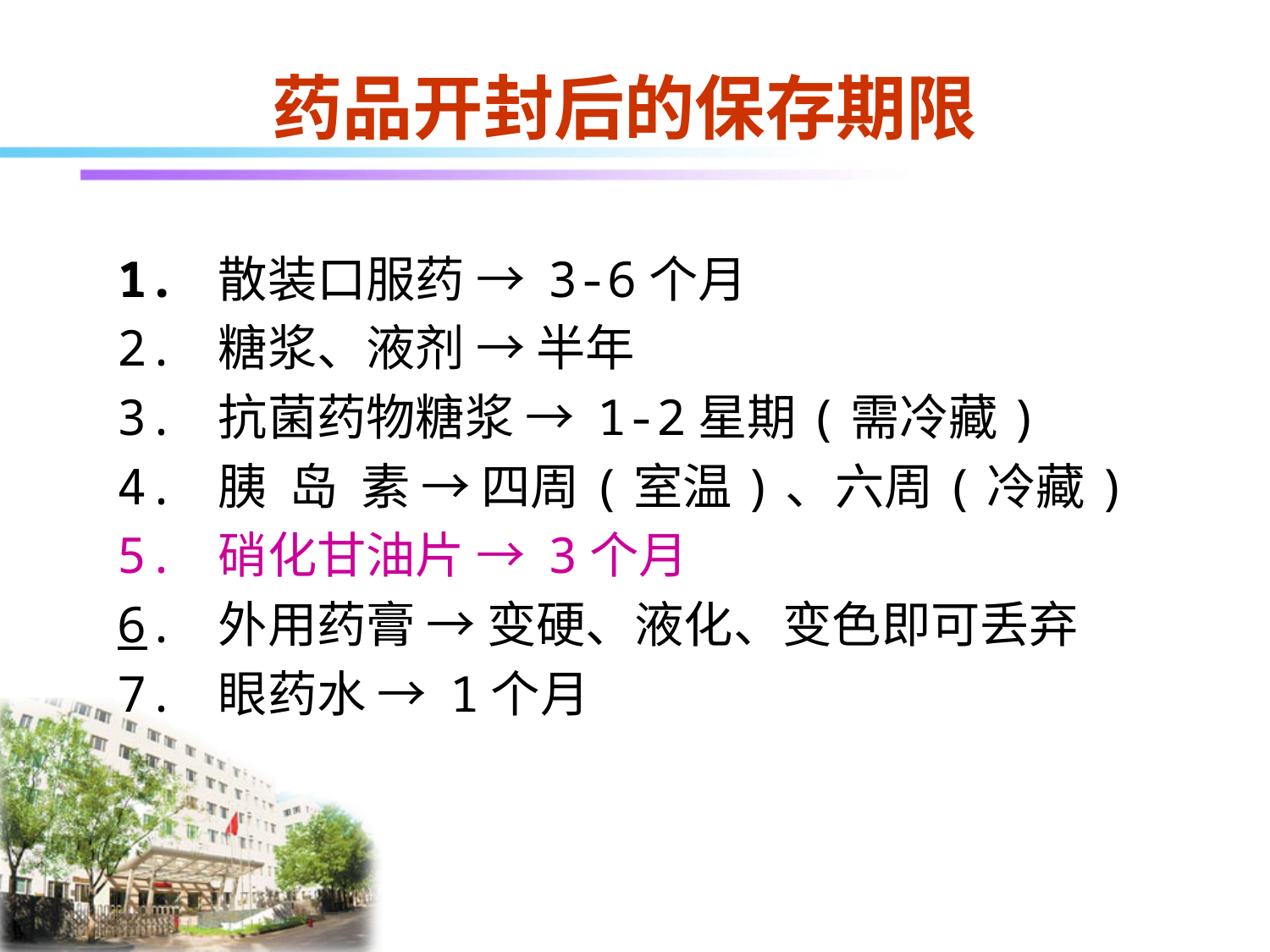

# 药品开封后的保存期限

1. 散装口服药 → 3-6个月
2. 糖浆、液剂 → 半年
3. 抗菌药物糖浆 → 1-2星期(需冷藏)
4. 胰  岛  素 → 四周(室温)、六周(冷藏)
5. 硝化甘油片 → 3个月
6. 外用药膏 → 变硬、液化、变色即可丢弃
7. 眼药水 → 1个月